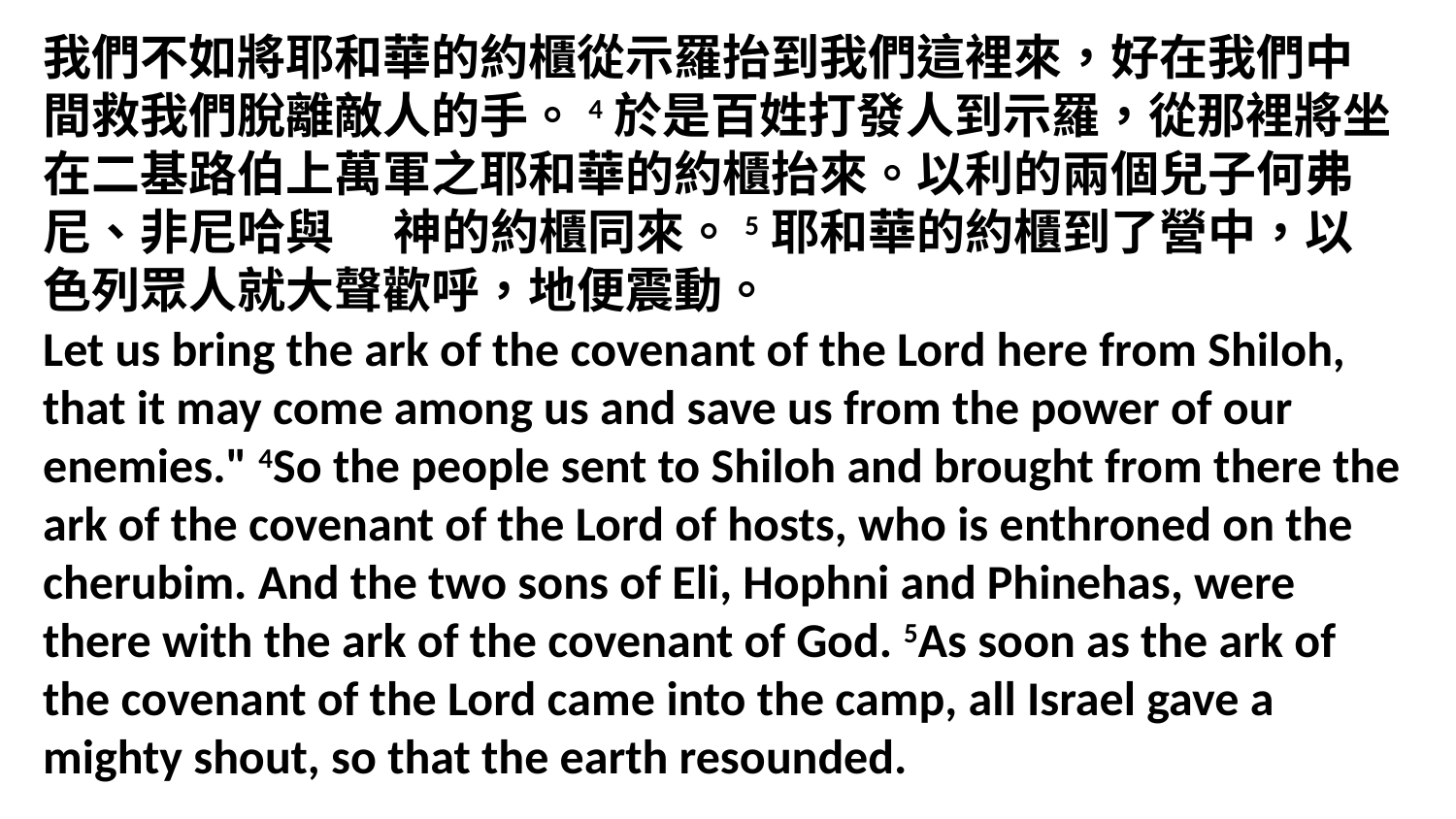

我們不如將耶和華的約櫃從示羅抬到我們這裡來，好在我們中間救我們脫離敵人的手。4於是百姓打發人到示羅，從那裡將坐在二基路伯上萬軍之耶和華的約櫃抬來。以利的兩個兒子何弗尼、非尼哈與　 神的約櫃同來。5耶和華的約櫃到了營中，以色列眾人就大聲歡呼，地便震動。
Let us bring the ark of the covenant of the Lord here from Shiloh, that it may come among us and save us from the power of our enemies." 4So the people sent to Shiloh and brought from there the ark of the covenant of the Lord of hosts, who is enthroned on the cherubim. And the two sons of Eli, Hophni and Phinehas, were there with the ark of the covenant of God. 5As soon as the ark of the covenant of the Lord came into the camp, all Israel gave a mighty shout, so that the earth resounded.